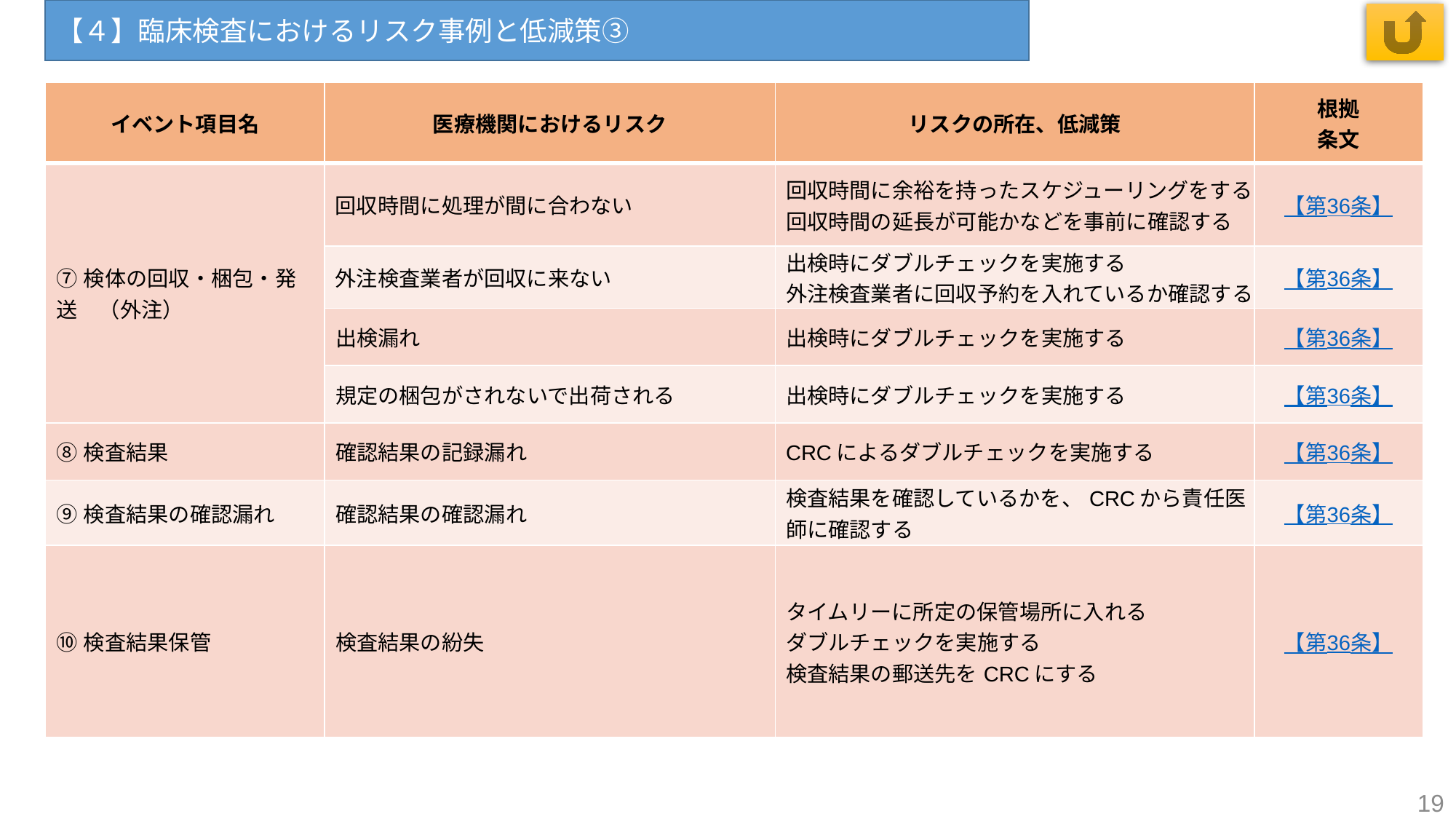

【４】臨床検査におけるリスク事例と低減策③

| イベント項目名 | 医療機関におけるリスク | リスクの所在、低減策 | 根拠 条文 |
| --- | --- | --- | --- |
| ⑦検体の回収・梱包・発送　（外注） | 回収時間に処理が間に合わない | 回収時間に余裕を持ったスケジューリングをする 回収時間の延長が可能かなどを事前に確認する | 【第36条】 |
|  | 外注検査業者が回収に来ない | 出検時にダブルチェックを実施する 外注検査業者に回収予約を入れているか確認する | 【第36条】 |
|  | 出検漏れ | 出検時にダブルチェックを実施する | 【第36条】 |
|  | 規定の梱包がされないで出荷される | 出検時にダブルチェックを実施する | 【第36条】 |
| ⑧検査結果 | 確認結果の記録漏れ | CRCによるダブルチェックを実施する | 【第36条】 |
| ⑨検査結果の確認漏れ | 確認結果の確認漏れ | 検査結果を確認しているかを、CRCから責任医師に確認する | 【第36条】 |
| ⑩検査結果保管 | 検査結果の紛失 | タイムリーに所定の保管場所に入れる ダブルチェックを実施する 検査結果の郵送先をCRCにする | 【第36条】 |